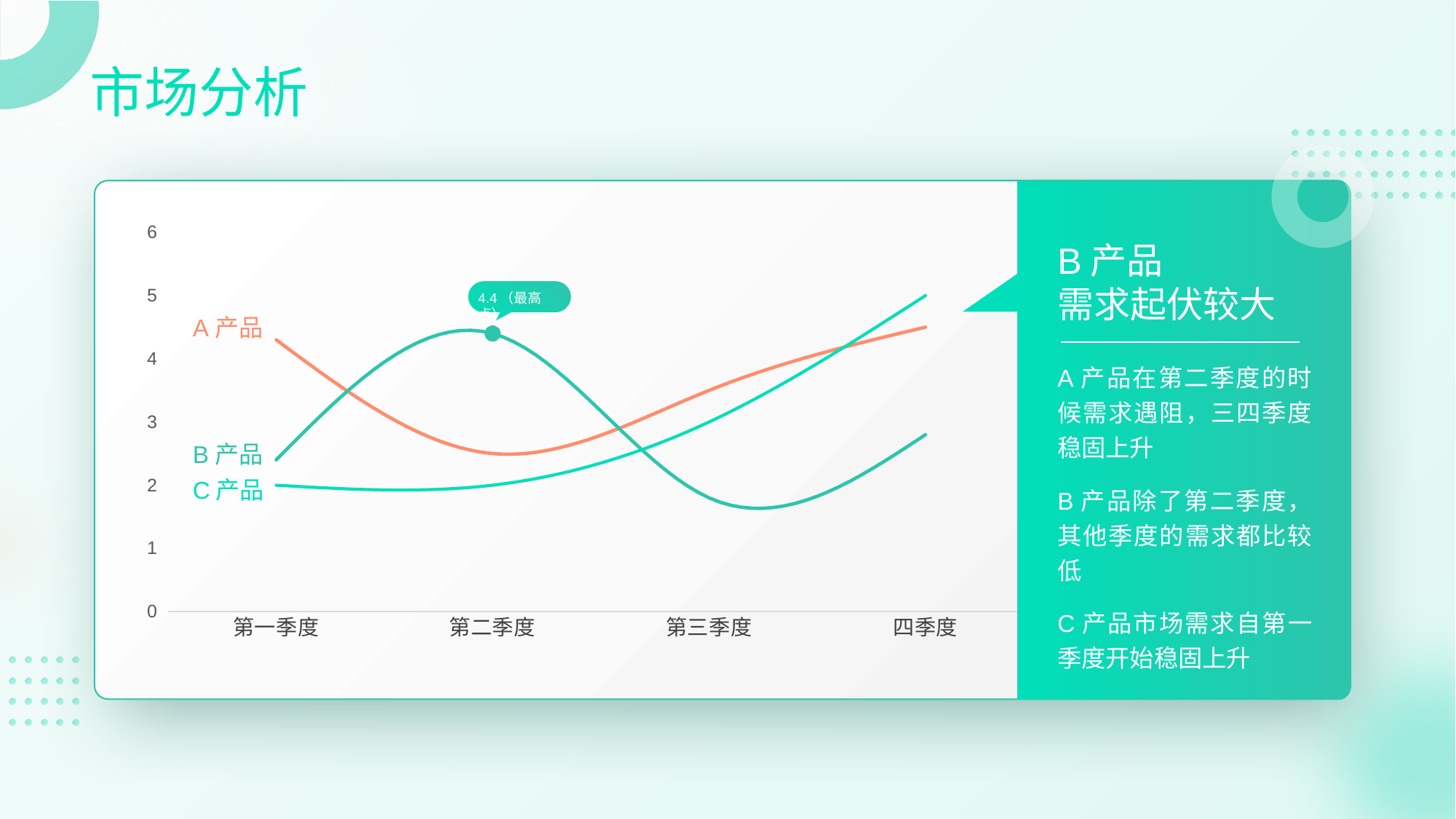

# 市场分析

### Chart

| Category | T1 | T2 | T3 |
|---|---|---|---|
| 第一季度 | 4.3 | 2.4 | 2.0 |
| 第二季度 | 2.5 | 4.4 | 2.0 |
| 第三季度 | 3.5 | 1.8 | 3.0 |
| 四季度 | 4.5 | 2.8 | 5.0 |
B产品
需求起伏较大

4.4（最高点）
A产品
A产品在第二季度的时候需求遇阻，三四季度稳固上升
B产品除了第二季度，其他季度的需求都比较低
C产品市场需求自第一季度开始稳固上升
B产品
C产品